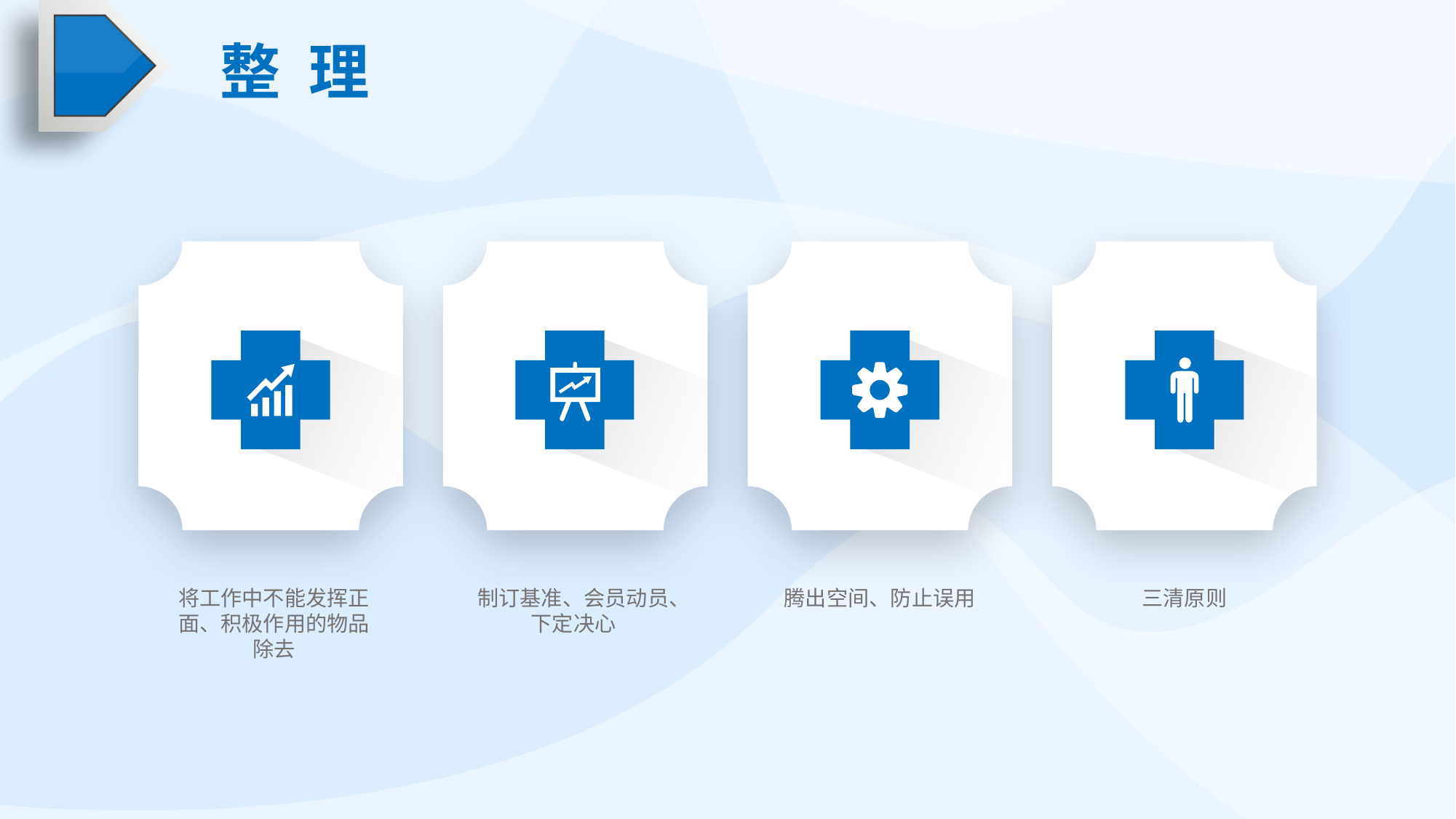

整  理

将工作中不能发挥正面、积极作用的物品除去
制订基准、会员动员、下定决心
腾出空间、防止误用
三清原则